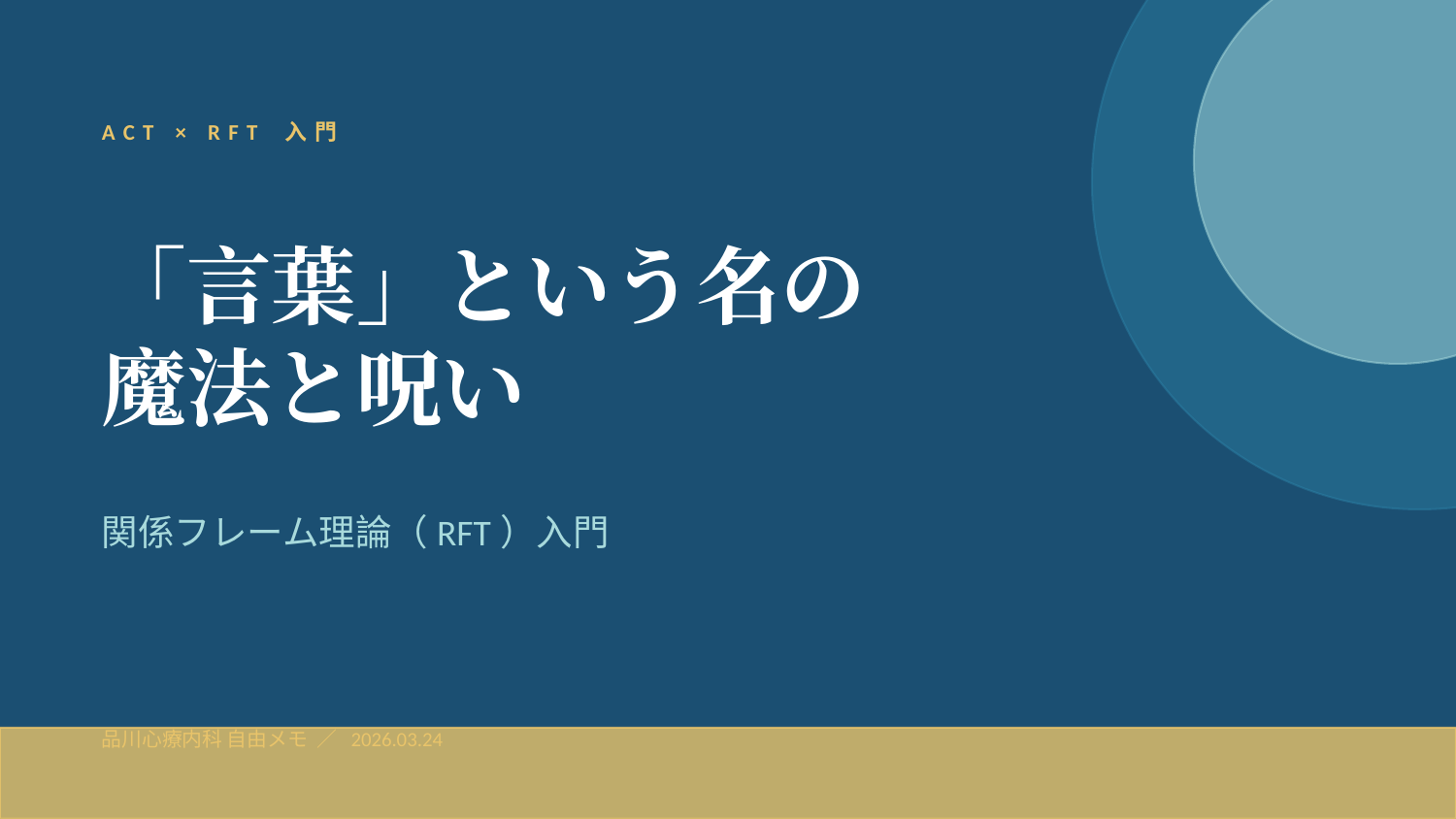

ACT × RFT 入門
「言葉」という名の
魔法と呪い
関係フレーム理論（RFT）入門
品川心療内科 自由メモ  ／  2026.03.24